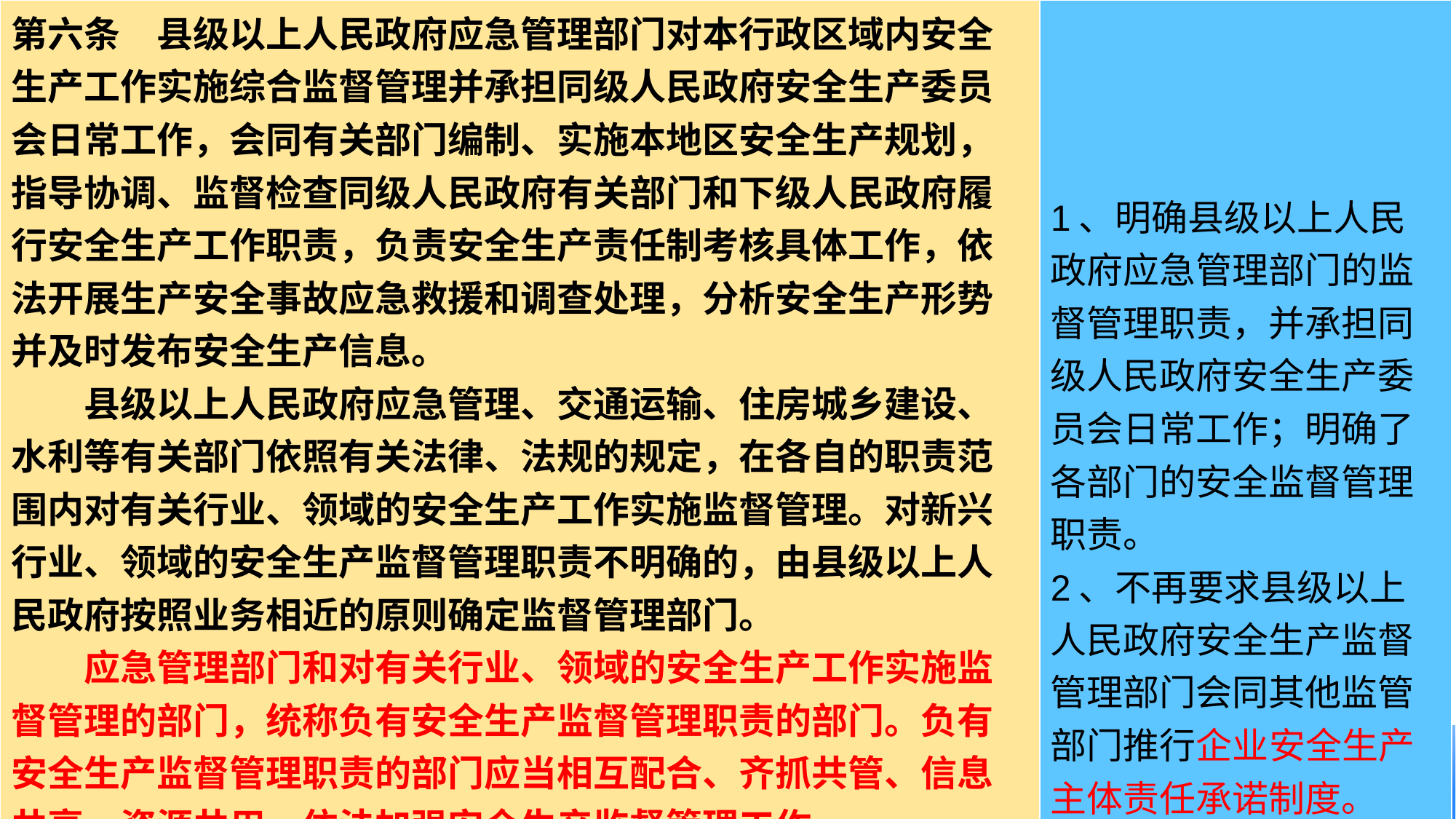

| 第六条　县级以上人民政府应急管理部门对本行政区域内安全生产工作实施综合监督管理并承担同级人民政府安全生产委员会日常工作，会同有关部门编制、实施本地区安全生产规划，指导协调、监督检查同级人民政府有关部门和下级人民政府履行安全生产工作职责，负责安全生产责任制考核具体工作，依法开展生产安全事故应急救援和调查处理，分析安全生产形势并及时发布安全生产信息。 　　县级以上人民政府应急管理、交通运输、住房城乡建设、水利等有关部门依照有关法律、法规的规定，在各自的职责范围内对有关行业、领域的安全生产工作实施监督管理。对新兴行业、领域的安全生产监督管理职责不明确的，由县级以上人民政府按照业务相近的原则确定监督管理部门。 　　应急管理部门和对有关行业、领域的安全生产工作实施监督管理的部门，统称负有安全生产监督管理职责的部门。负有安全生产监督管理职责的部门应当相互配合、齐抓共管、信息共享、资源共用，依法加强安全生产监督管理工作。 　　负有安全生产监督管理职责的部门和其他有关部门的安全生产工作职责，按照有关安全生产职责分工的规定执行。 | 1、明确县级以上人民政府应急管理部门的监督管理职责，并承担同级人民政府安全生产委员会日常工作；明确了各部门的安全监督管理职责。 2、不再要求县级以上人民政府安全生产监督管理部门会同其他监管部门推行企业安全生产主体责任承诺制度。 |
| --- | --- |
#